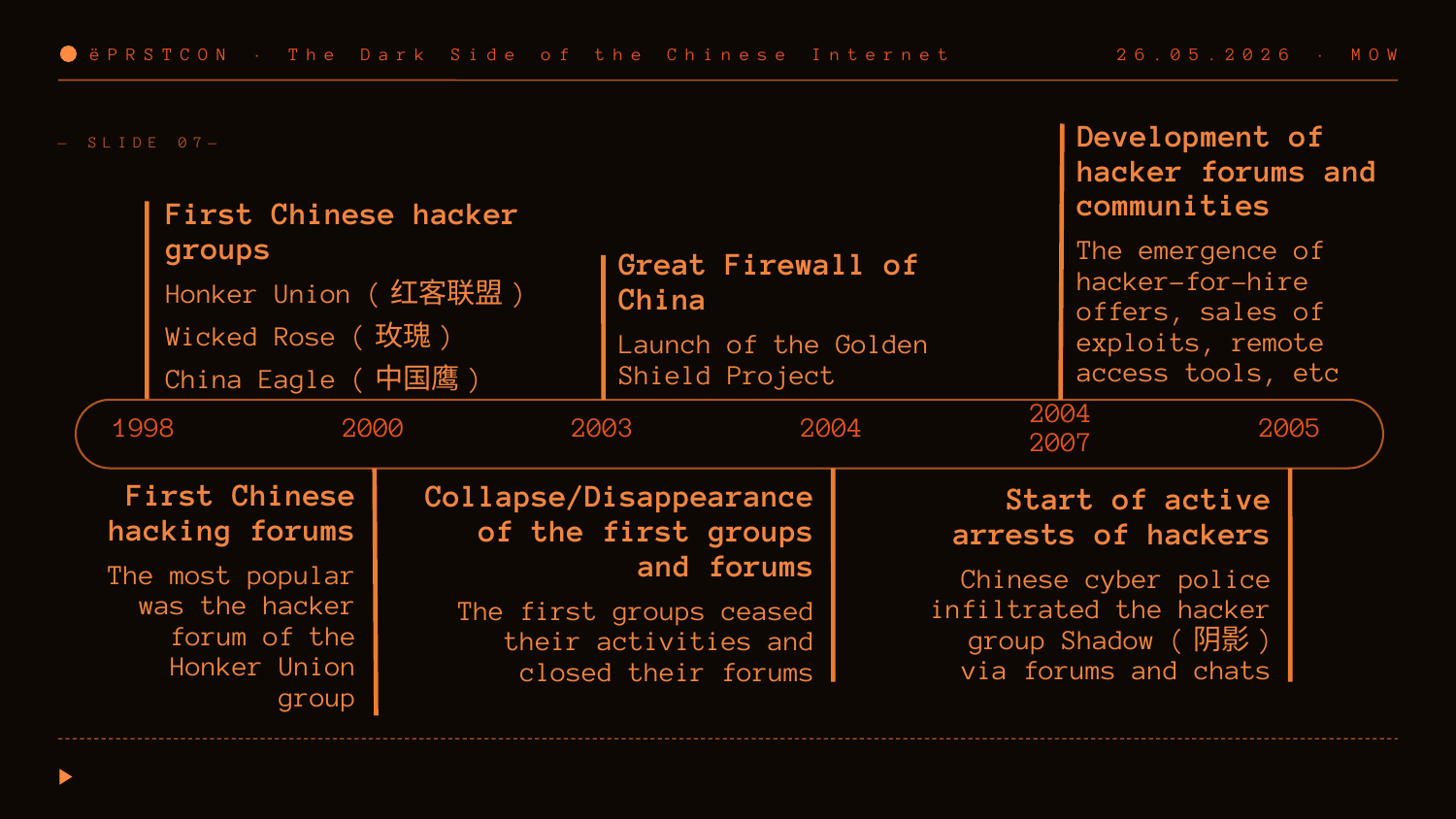

ёPRSTCON · The Dark Side of the Chinese Internet
26.05.2026 · MOW

Development of hacker forums and communities
The emergence of hacker-for-hire offers, sales of exploits, remote access tools, etc
— SLIDE 07—

First Chinese hacker groups
Honker Union (红客联盟)
Wicked Rose (玫瑰)
China Eagle (中国鹰)

Great Firewall of China
Launch of the Golden Shield Project

| 1998 | 2000 | 2003 | 2004 | 2004 2007 | 2005 |
| --- | --- | --- | --- | --- | --- |

First Chinese hacking forums
The most popular was the hacker forum of the Honker Union group
Collapse/Disappearance of the first groups and forums
The first groups ceased their activities and closed their forums
Start of active arrests of hackers
Chinese cyber police infiltrated the hacker group Shadow (阴影) via forums and chats

▶